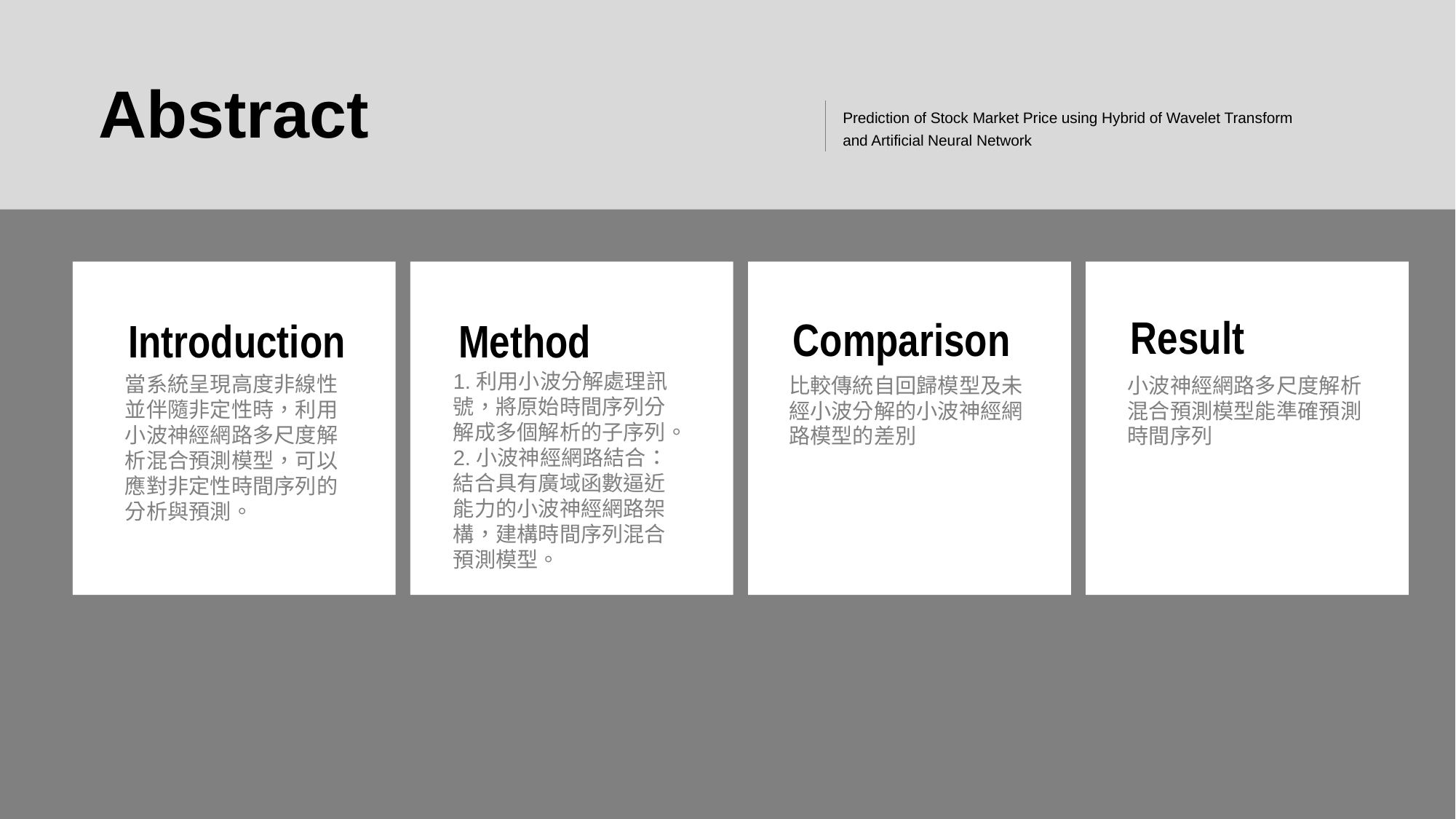

Abstract
Prediction of Stock Market Price using Hybrid of Wavelet Transform and Artificial Neural Network

Result
小波神經網路多尺度解析混合預測模型能準確預測時間序列

Comparison
比較傳統自回歸模型及未經小波分解的小波神經網路模型的差別

Introduction
Method
1.利用小波分解處理訊號，將原始時間序列分解成多個解析的子序列。
2.小波神經網路結合：結合具有廣域函數逼近能力的小波神經網路架構，建構時間序列混合預測模型。

當系統呈現高度非線性並伴隨非定性時，利用小波神經網路多尺度解析混合預測模型，可以應對非定性時間序列的分析與預測。